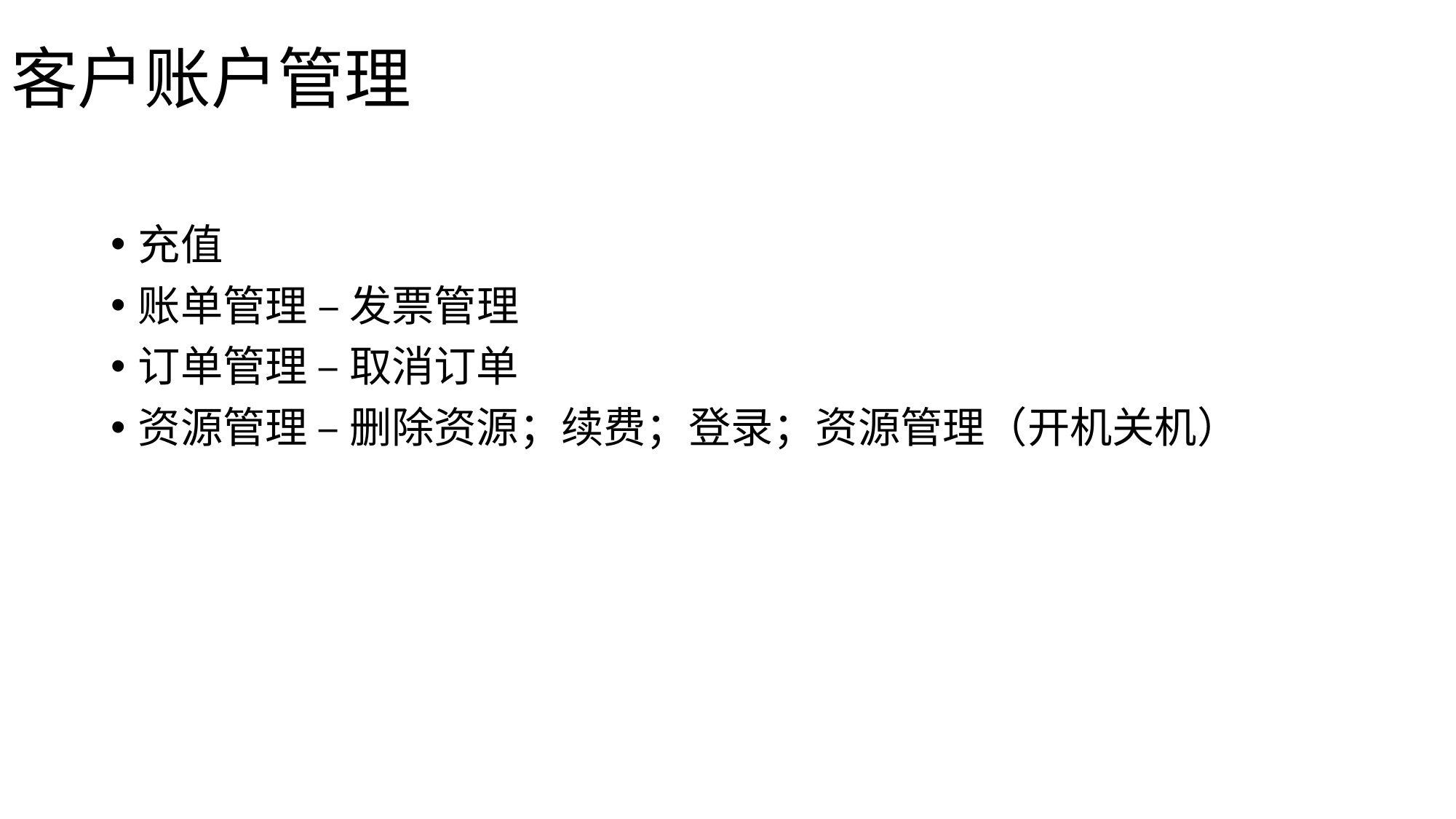

# 客户账户管理
充值
账单管理 – 发票管理
订单管理 – 取消订单
资源管理 – 删除资源；续费；登录；资源管理（开机关机）